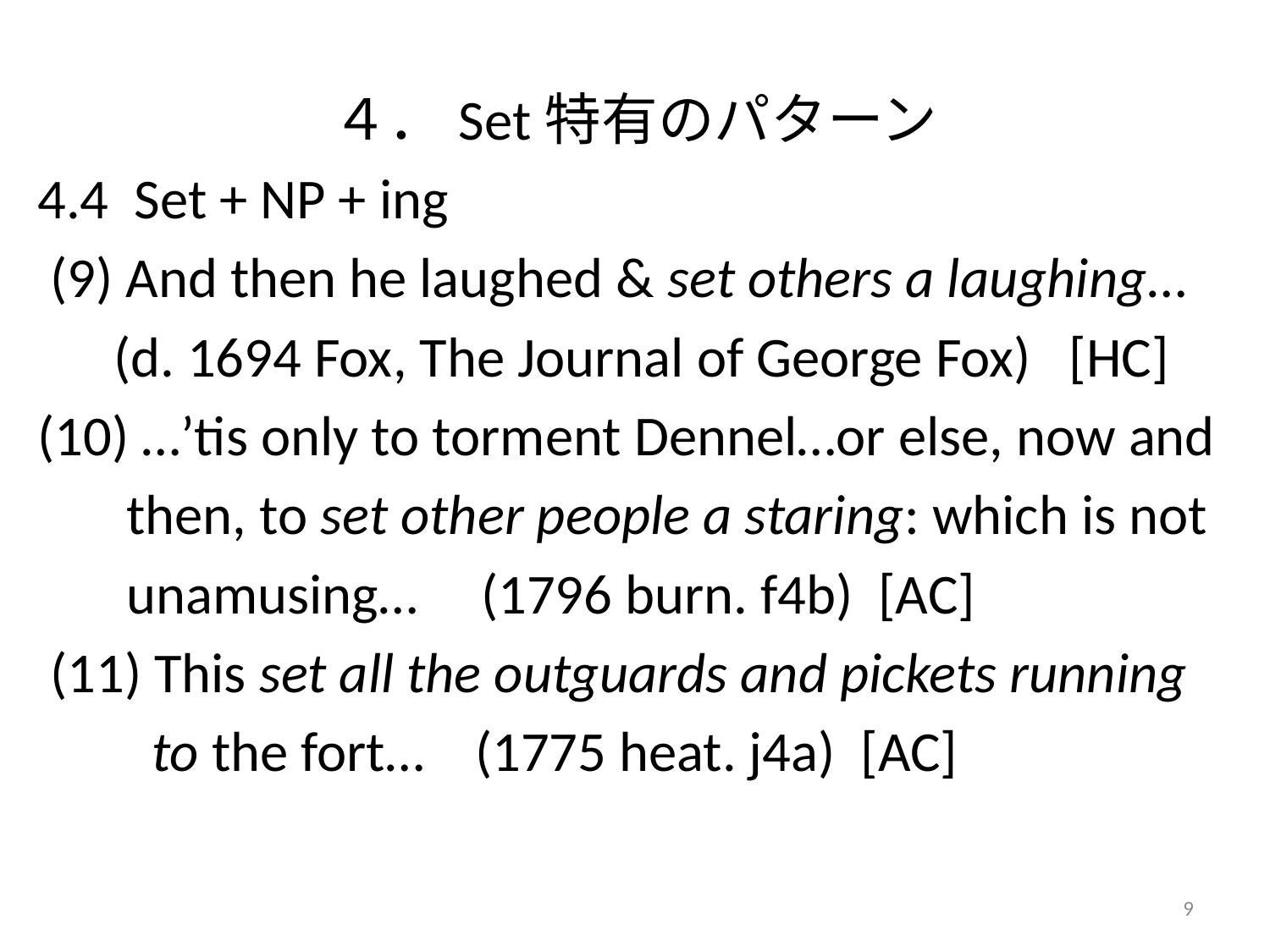

# ４．Set特有のパターン
4.4  Set + NP + ing
 (9) And then he laughed & set others a laughing…
      (d. 1694 Fox, The Journal of George Fox)   [HC]
(10) …’tis only to torment Dennel…or else, now and
       then, to set other people a staring: which is not
       unamusing…     (1796 burn. f4b)  [AC]
 (11) This set all the outguards and pickets running
         to the fort…    (1775 heat. j4a)  [AC]
9